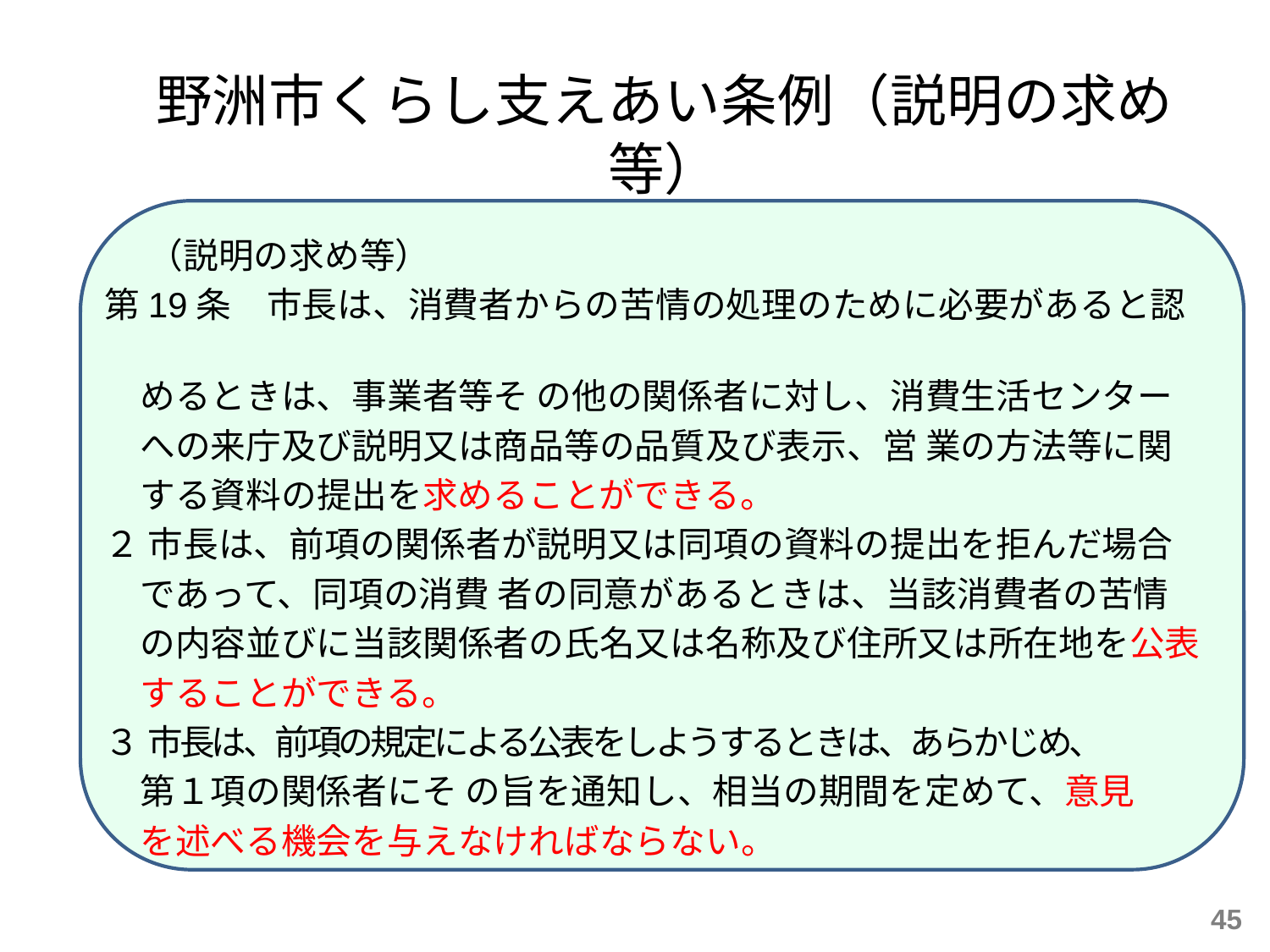

# 野洲市くらし支えあい条例（説明の求め等）

　 （説明の求め等）
第19条　市長は、消費者からの苦情の処理のために必要があると認
　めるときは、事業者等そ の他の関係者に対し、消費生活センター
　への来庁及び説明又は商品等の品質及び表示、営 業の方法等に関
　する資料の提出を求めることができる。
２ 市長は、前項の関係者が説明又は同項の資料の提出を拒んだ場合
　であって、同項の消費 者の同意があるときは、当該消費者の苦情
　の内容並びに当該関係者の氏名又は名称及び住所又は所在地を公表
　することができる。
３ 市長は、前項の規定による公表をしようするときは、あらかじめ、
　第１項の関係者にそ の旨を通知し、相当の期間を定めて、意見
　を述べる機会を与えなければならない。
45